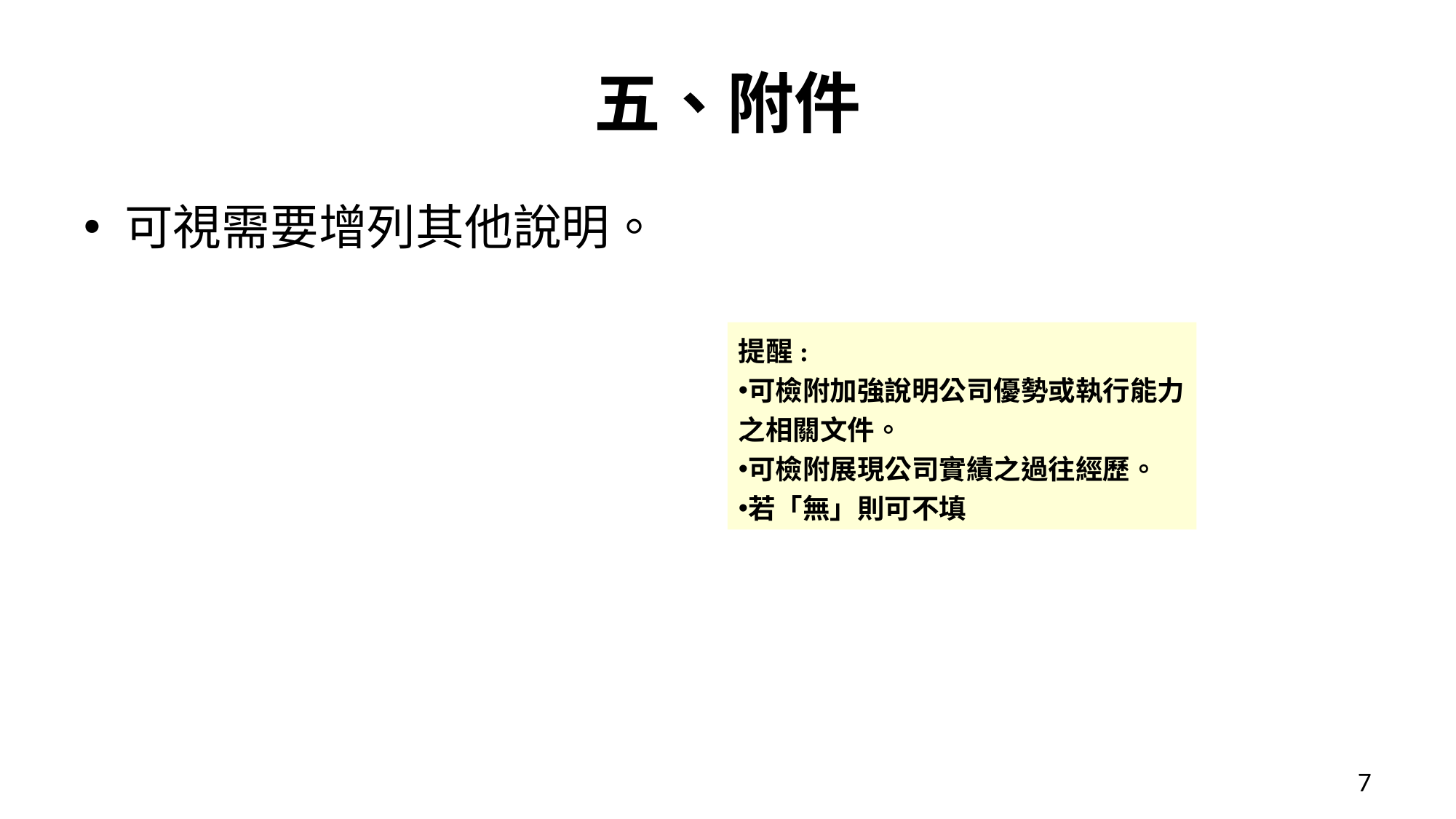

# 五、附件
可視需要增列其他說明。
提醒:
可檢附加強說明公司優勢或執行能力之相關文件。
可檢附展現公司實績之過往經歷。
若「無」則可不填
7